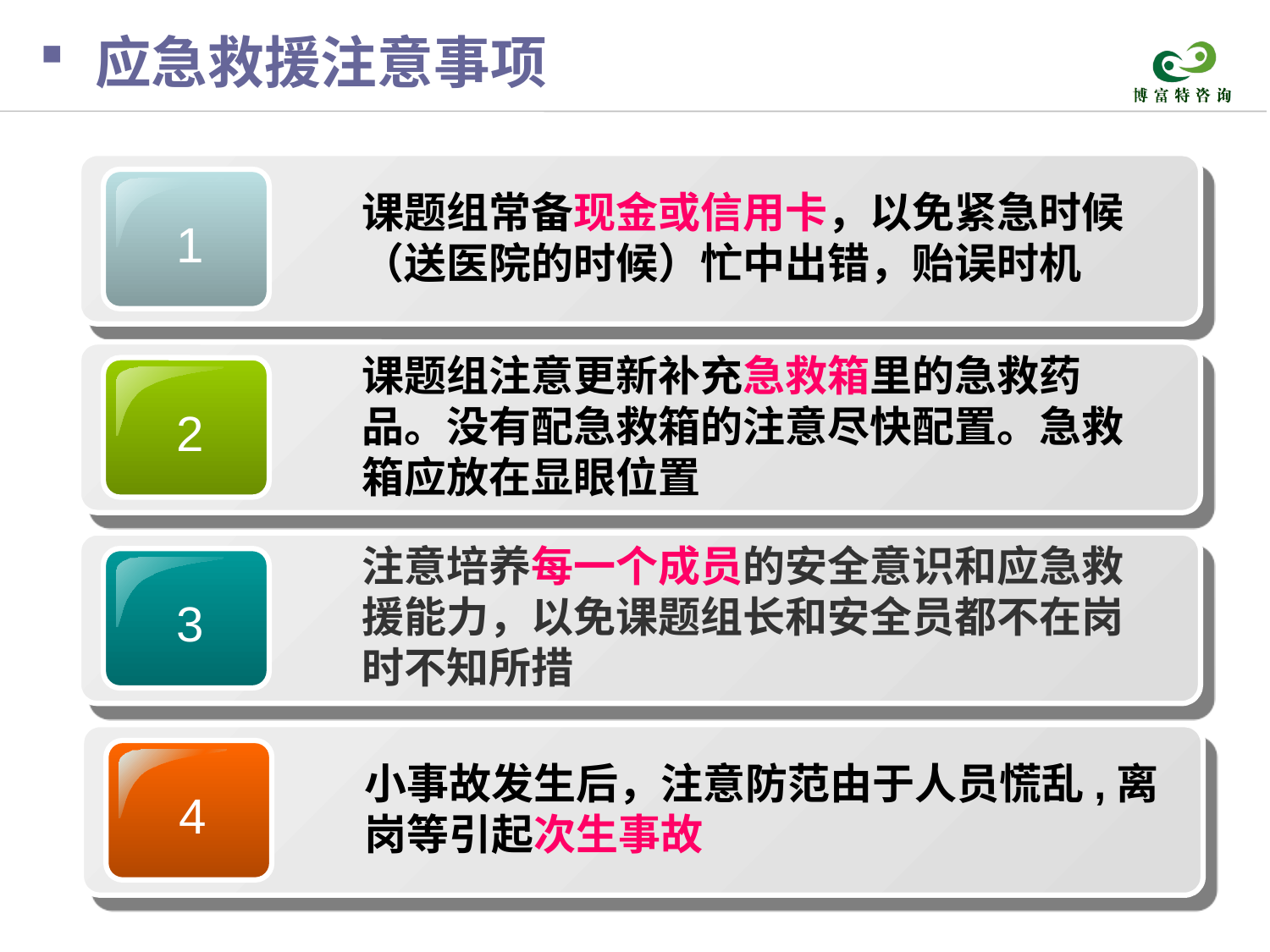

应急救援注意事项

课题组常备现金或信用卡，以免紧急时候（送医院的时候）忙中出错，贻误时机
1

课题组注意更新补充急救箱里的急救药品。没有配急救箱的注意尽快配置。急救箱应放在显眼位置

2

注意培养每一个成员的安全意识和应急救援能力，以免课题组长和安全员都不在岗时不知所措

3

小事故发生后，注意防范由于人员慌乱,离岗等引起次生事故
4